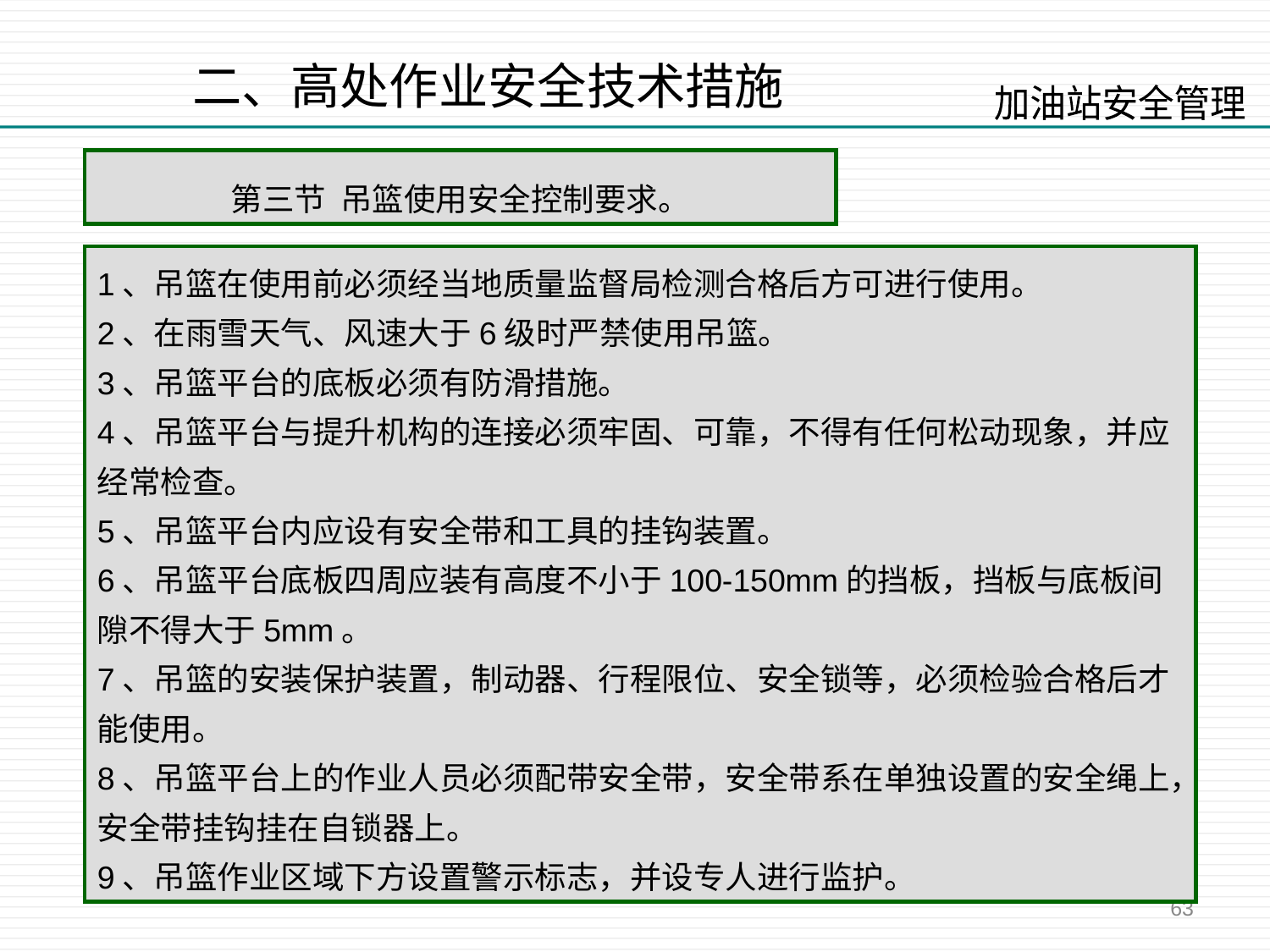

二、高处作业安全技术措施
第三节  吊篮使用安全控制要求。
1、吊篮在使用前必须经当地质量监督局检测合格后方可进行使用。
2、在雨雪天气、风速大于6级时严禁使用吊篮。
3、吊篮平台的底板必须有防滑措施。
4、吊篮平台与提升机构的连接必须牢固、可靠，不得有任何松动现象，并应经常检查。
5、吊篮平台内应设有安全带和工具的挂钩装置。
6、吊篮平台底板四周应装有高度不小于100-150mm的挡板，挡板与底板间隙不得大于5mm。
7、吊篮的安装保护装置，制动器、行程限位、安全锁等，必须检验合格后才能使用。
8、吊篮平台上的作业人员必须配带安全带，安全带系在单独设置的安全绳上，安全带挂钩挂在自锁器上。
9、吊篮作业区域下方设置警示标志，并设专人进行监护。
63